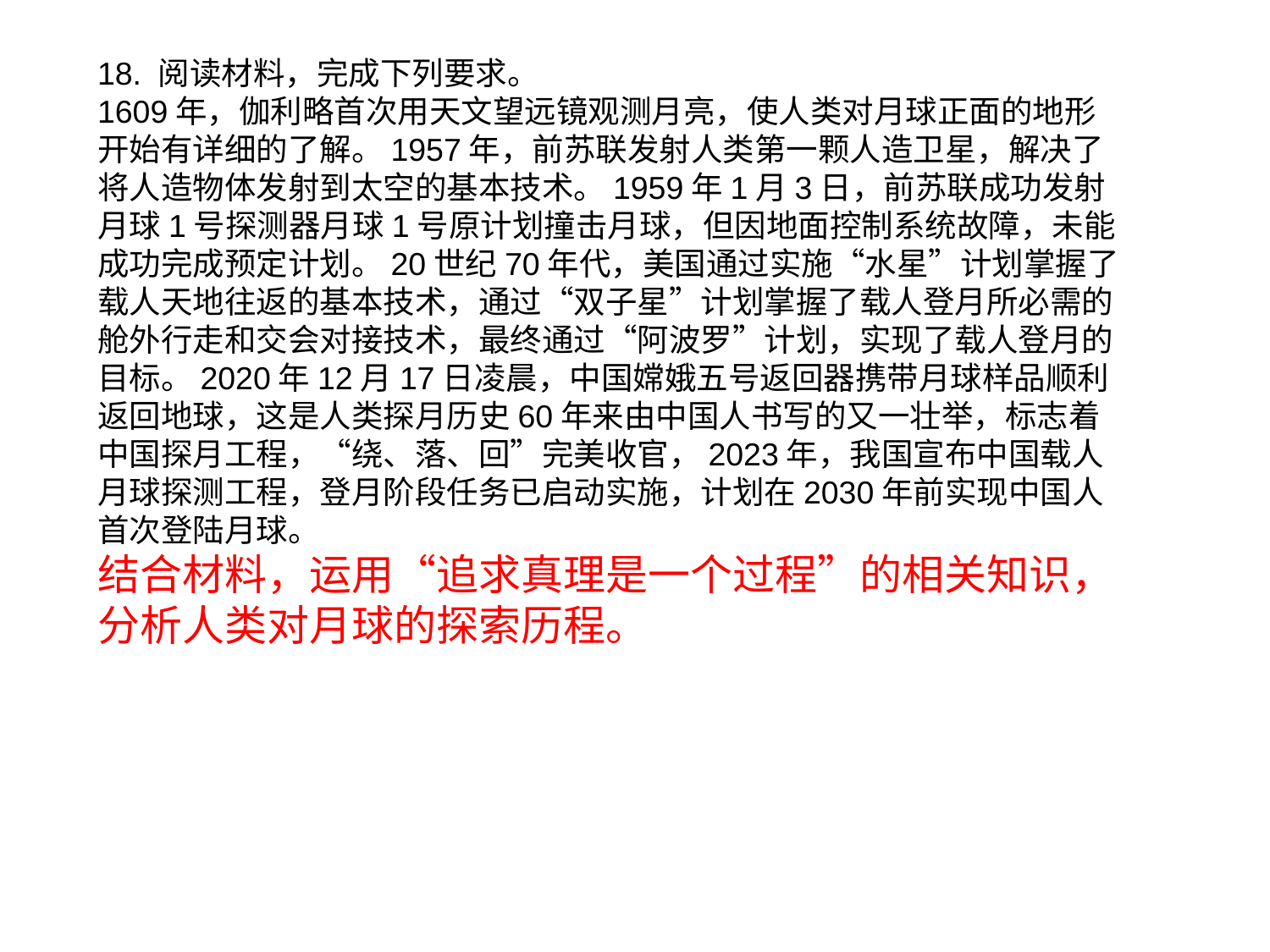

18. 阅读材料，完成下列要求。
1609年，伽利略首次用天文望远镜观测月亮，使人类对月球正面的地形开始有详细的了解。1957年，前苏联发射人类第一颗人造卫星，解决了将人造物体发射到太空的基本技术。1959年1月3日，前苏联成功发射月球1号探测器月球1号原计划撞击月球，但因地面控制系统故障，未能成功完成预定计划。20世纪70年代，美国通过实施“水星”计划掌握了载人天地往返的基本技术，通过“双子星”计划掌握了载人登月所必需的舱外行走和交会对接技术，最终通过“阿波罗”计划，实现了载人登月的目标。2020年12月17日凌晨，中国嫦娥五号返回器携带月球样品顺利返回地球，这是人类探月历史60年来由中国人书写的又一壮举，标志着中国探月工程，“绕、落、回”完美收官，2023年，我国宣布中国载人月球探测工程，登月阶段任务已启动实施，计划在2030年前实现中国人首次登陆月球。
结合材料，运用“追求真理是一个过程”的相关知识，分析人类对月球的探索历程。